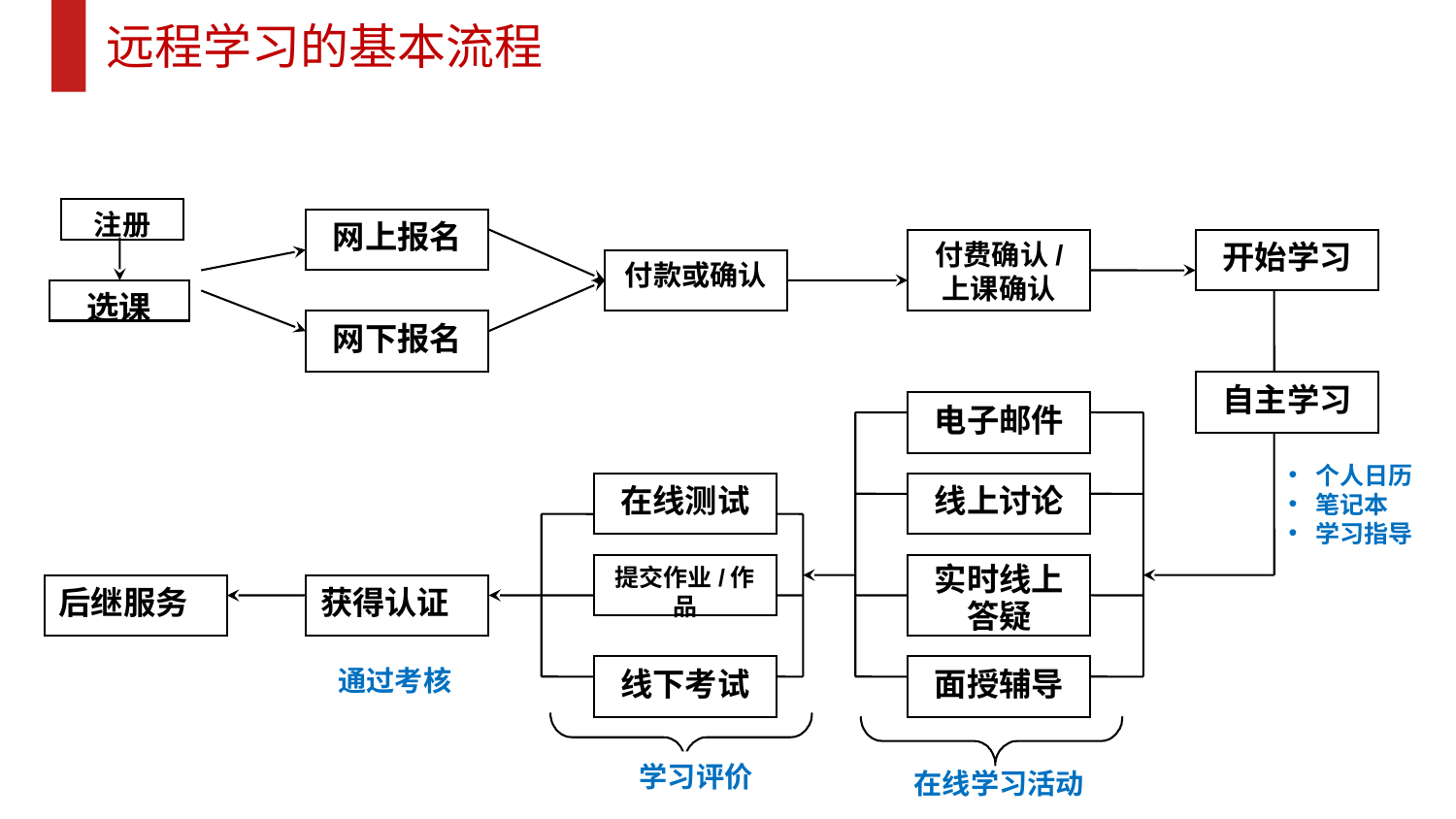

远程学习的基本流程
注册
网上报名

付费确认/
上课确认
开始学习

付款或确认

选课

网下报名
自主学习
电子邮件

在线测试
线上讨论

提交作业/作品
实时线上答疑

线下考试
面授辅导

后继服务
获得认证

个人日历
笔记本
学习指导
通过考核

学习评价
在线学习活动